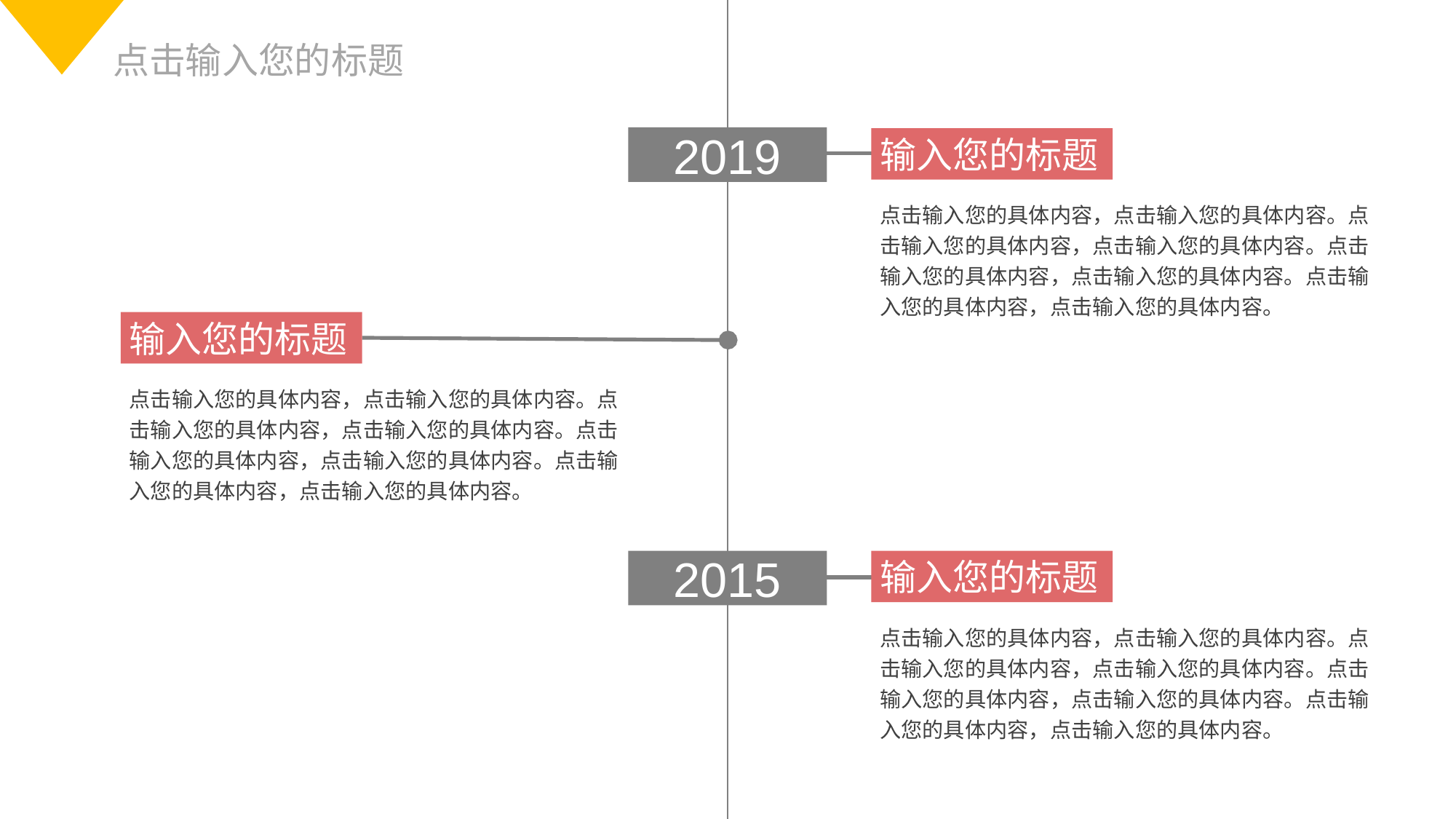

2019
输入您的标题
点击输入您的具体内容，点击输入您的具体内容。点击输入您的具体内容，点击输入您的具体内容。点击输入您的具体内容，点击输入您的具体内容。点击输入您的具体内容，点击输入您的具体内容。
输入您的标题
点击输入您的具体内容，点击输入您的具体内容。点击输入您的具体内容，点击输入您的具体内容。点击输入您的具体内容，点击输入您的具体内容。点击输入您的具体内容，点击输入您的具体内容。
2015
输入您的标题
点击输入您的具体内容，点击输入您的具体内容。点击输入您的具体内容，点击输入您的具体内容。点击输入您的具体内容，点击输入您的具体内容。点击输入您的具体内容，点击输入您的具体内容。

点击输入您的标题